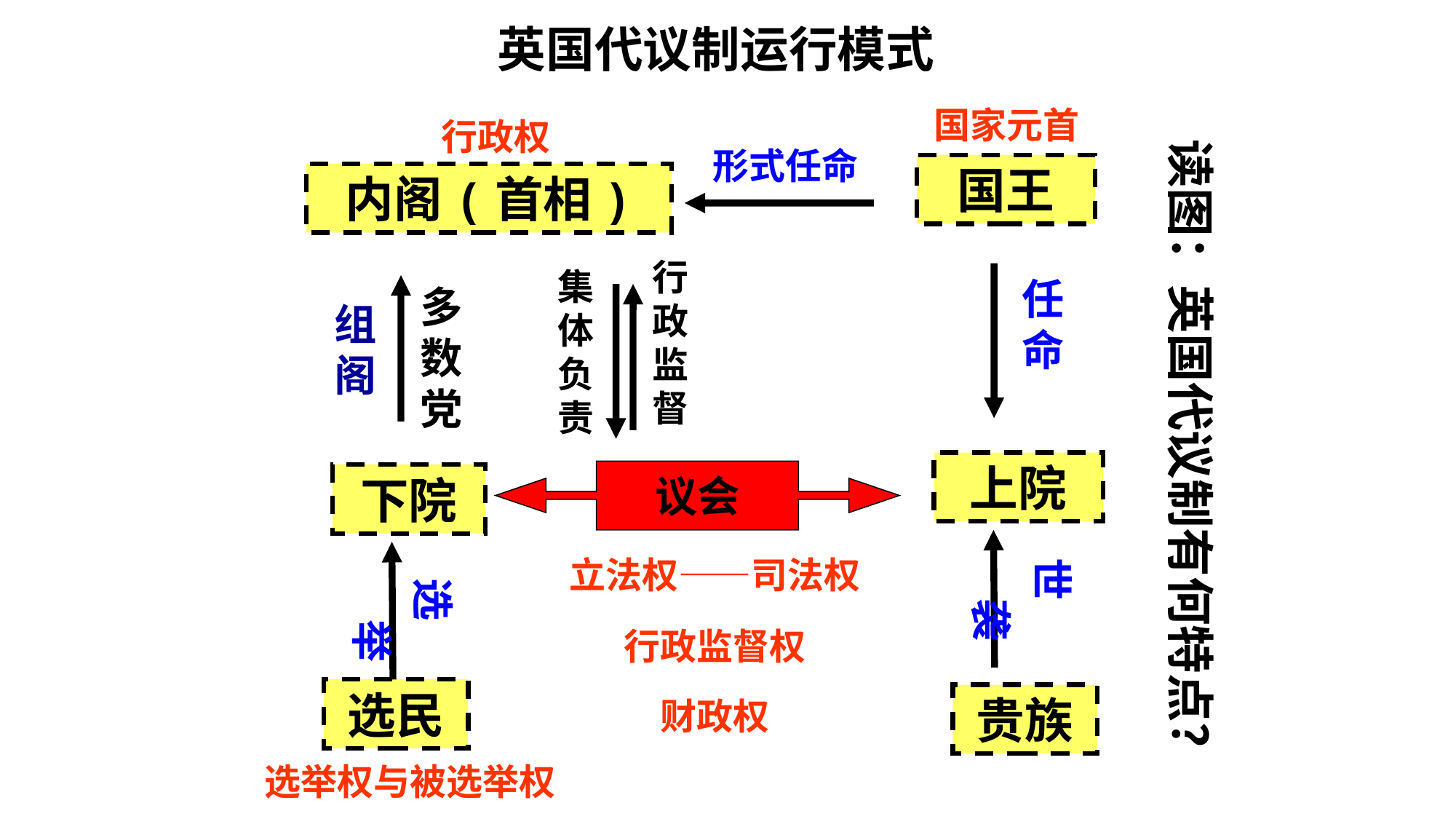

英国代议制运行模式
国家元首
行政权
读图：英国代议制有何特点？
形式任命
国王
内阁(首相)

行政监
督
集体负
责

任
命

多
数
党

组
阁
上院
议会
下院

立法权——司法权
行政监督权
财政权

世袭
选举

选民
贵族
选举权与被选举权